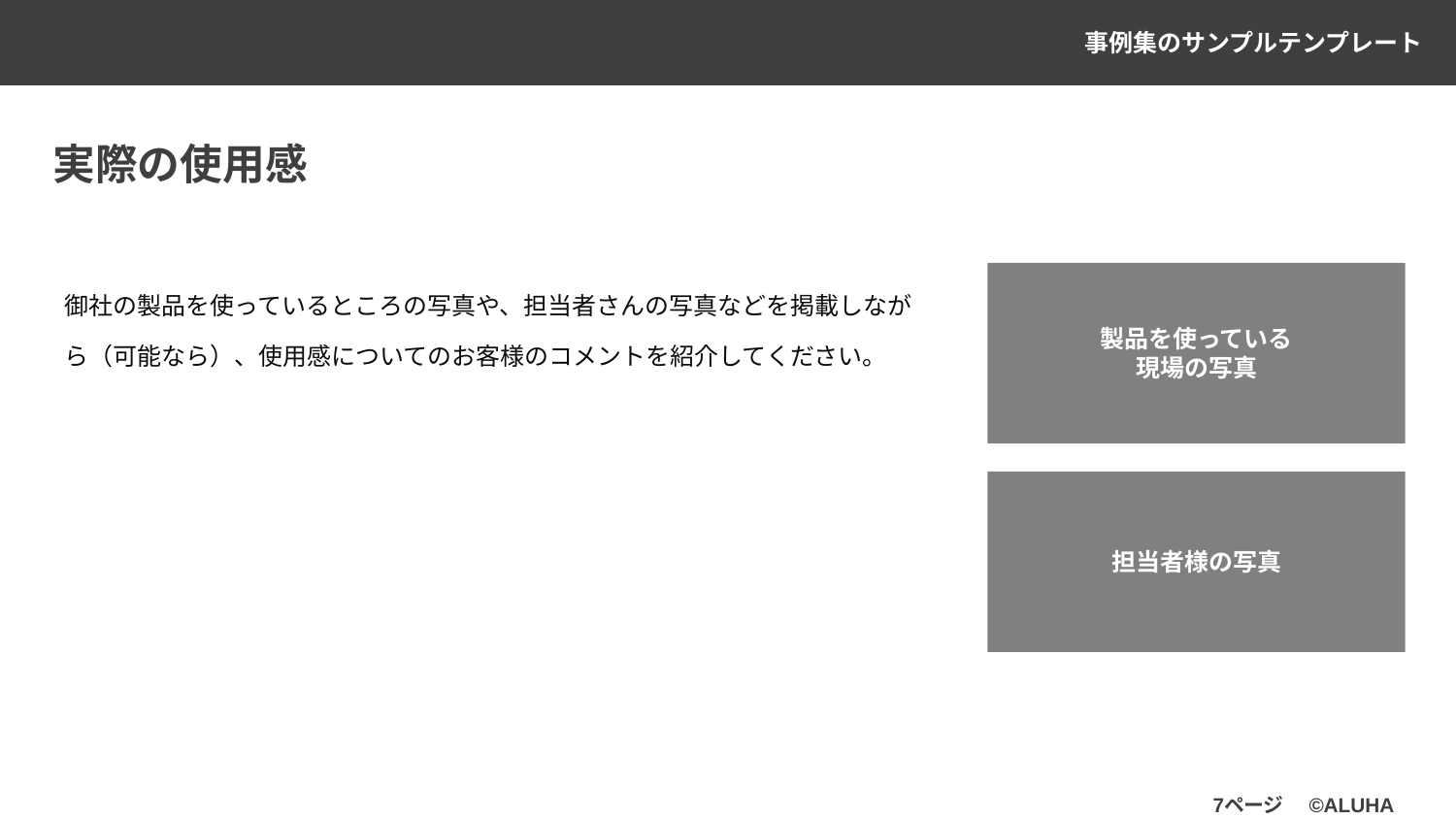

# 実際の使用感
製品を使っている
現場の写真
御社の製品を使っているところの写真や、担当者さんの写真などを掲載しながら（可能なら）、使用感についてのお客様のコメントを紹介してください。
担当者様の写真